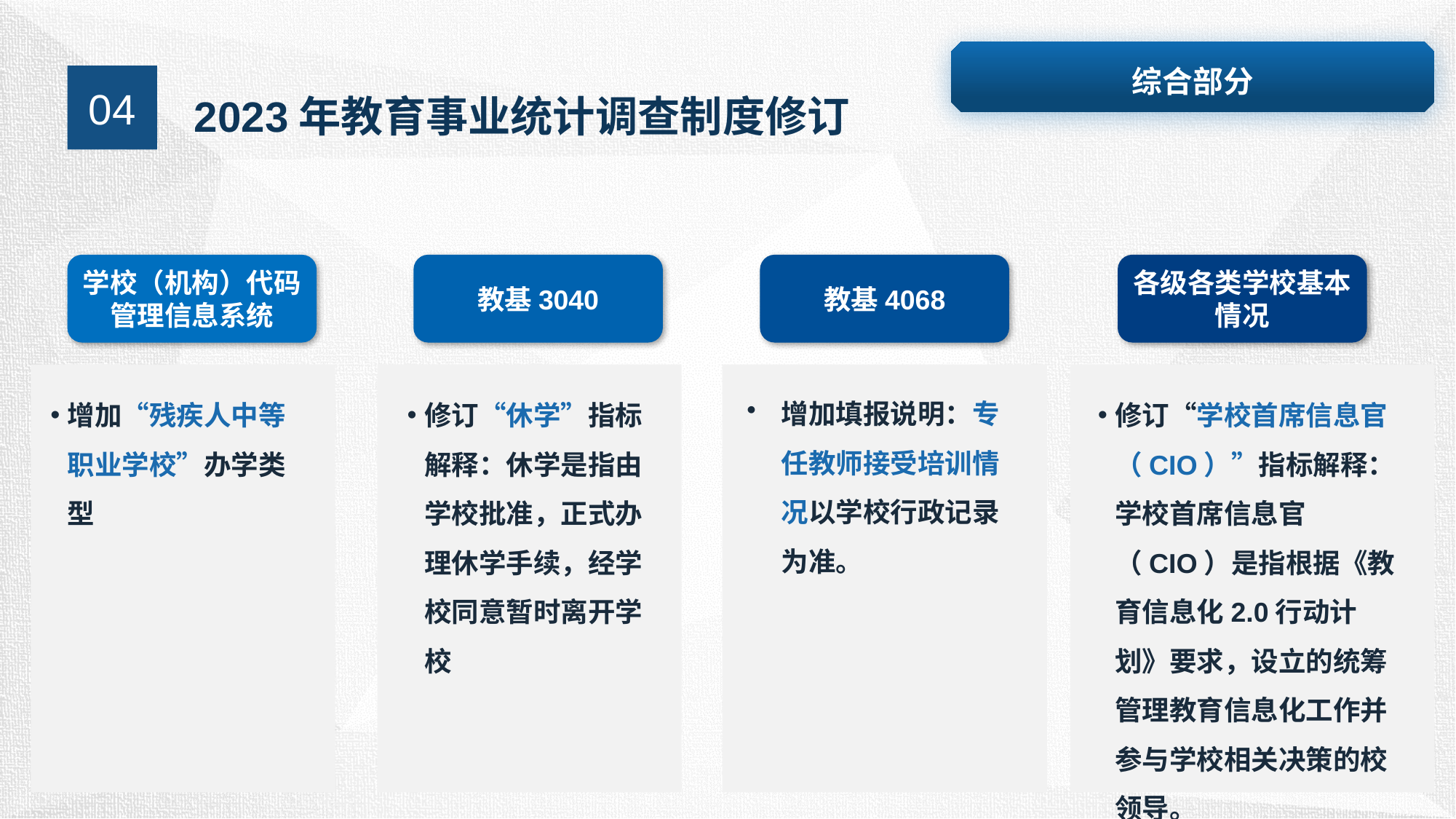

综合部分
04
2023年教育事业统计调查制度修订
学校（机构）代码管理信息系统
教基3040
教基4068
各级各类学校基本情况

增加填报说明：专任教师接受培训情况以学校行政记录为准。
修订“休学”指标解释：休学是指由学校批准，正式办理休学手续，经学校同意暂时离开学校
修订“学校首席信息官（CIO）”指标解释：学校首席信息官（CIO）是指根据《教育信息化2.0行动计划》要求，设立的统筹管理教育信息化工作并参与学校相关决策的校领导。

增加“残疾人中等职业学校”办学类型